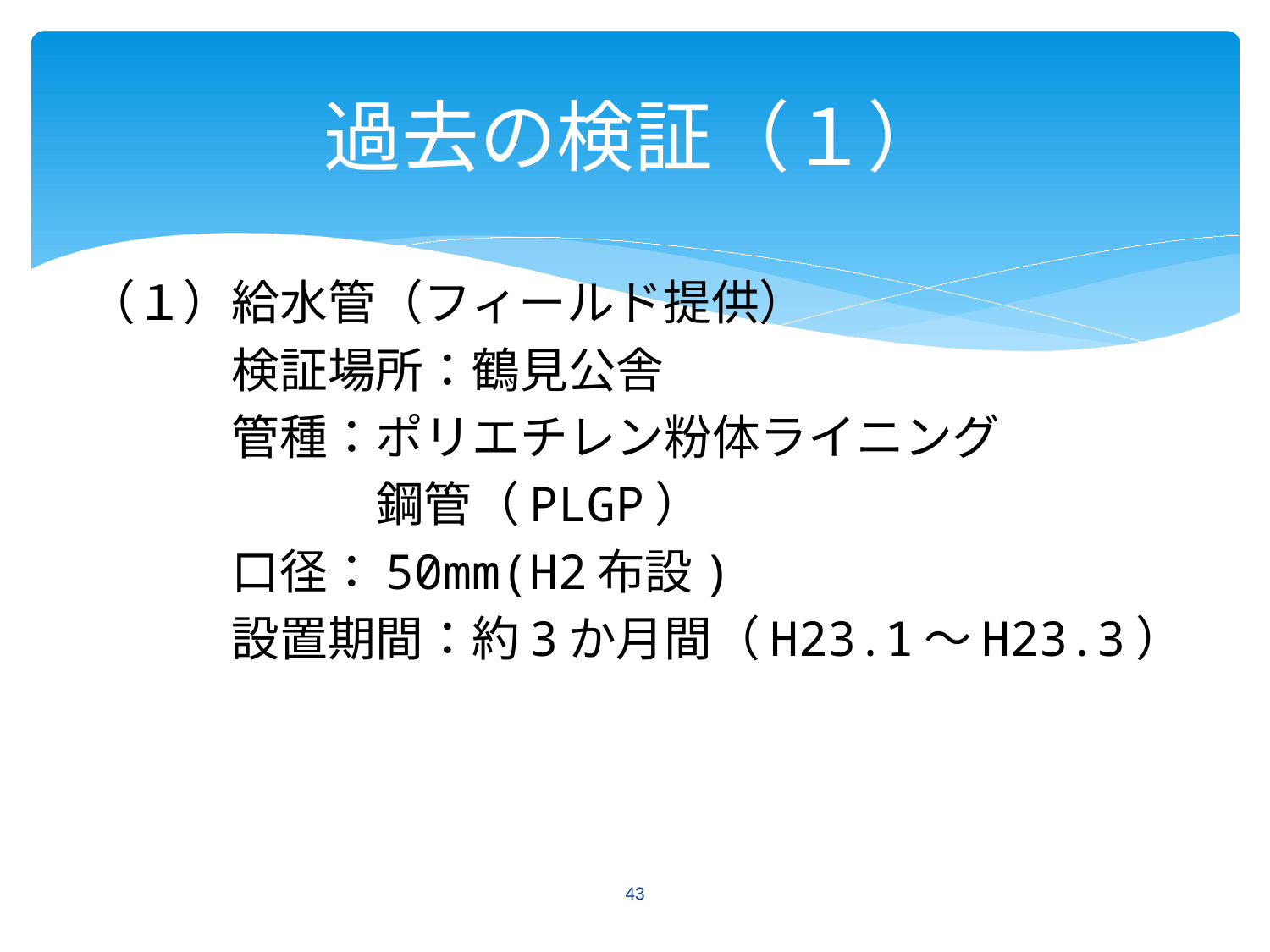

# 過去の検証（１）
（１）給水管（フィールド提供）
　　　検証場所：鶴見公舎
　　　管種：ポリエチレン粉体ライニング
　　　　　　鋼管（PLGP）
　　　口径：50mm(H2布設)
　　　設置期間：約3か月間（H23.1～H23.3）

43